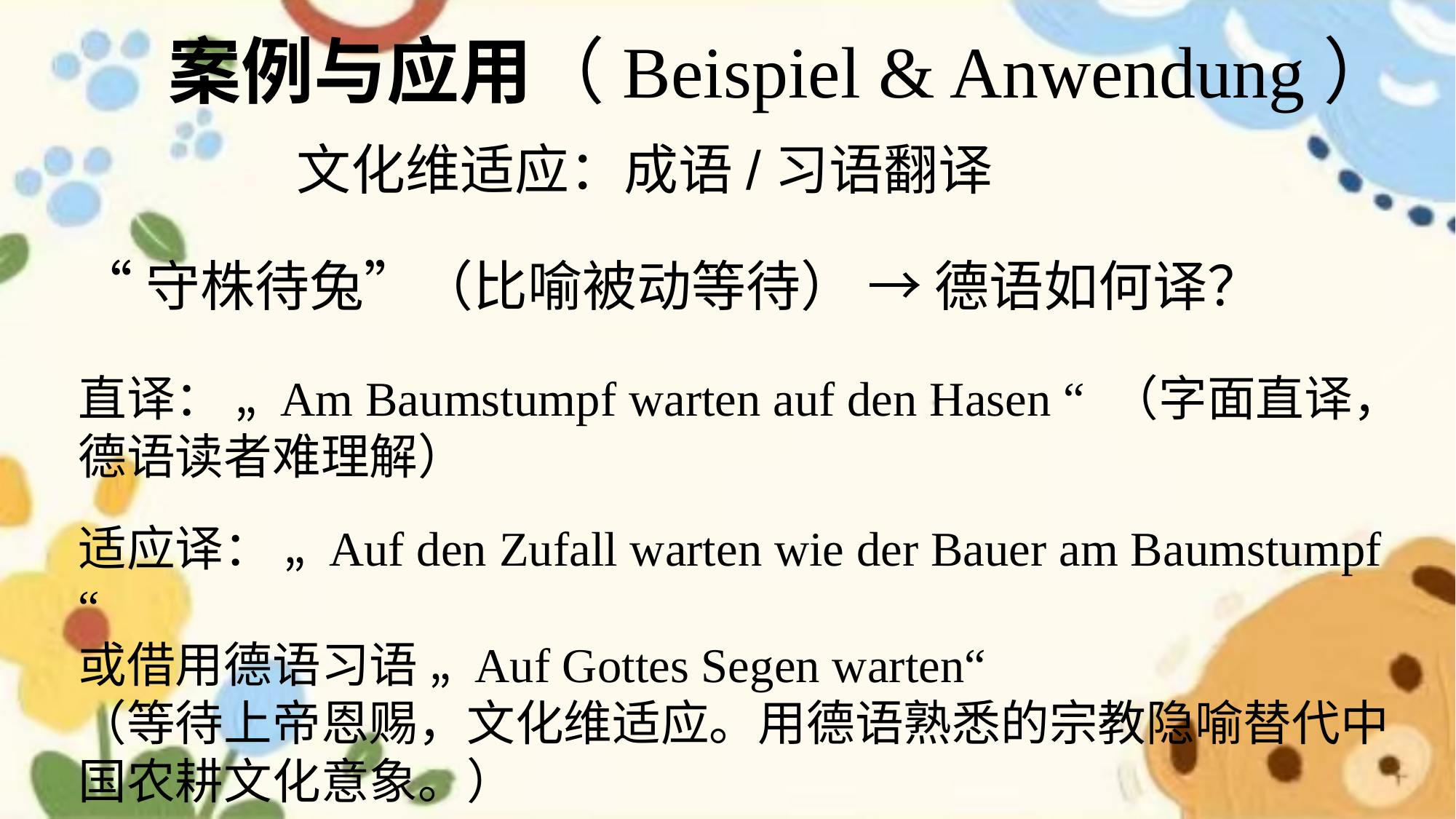

案例与应用（Beispiel & Anwendung）
文化维适应：成语/习语翻译
“守株待兔”（比喻被动等待） → 德语如何译？
直译： „ Am Baumstumpf warten auf den Hasen “ （字面直译，德语读者难理解）
适应译： „ Auf den Zufall warten wie der Bauer am Baumstumpf “
或借用德语习语 „ Auf Gottes Segen warten“
（等待上帝恩赐，文化维适应。用德语熟悉的宗教隐喻替代中国农耕文化意象。）